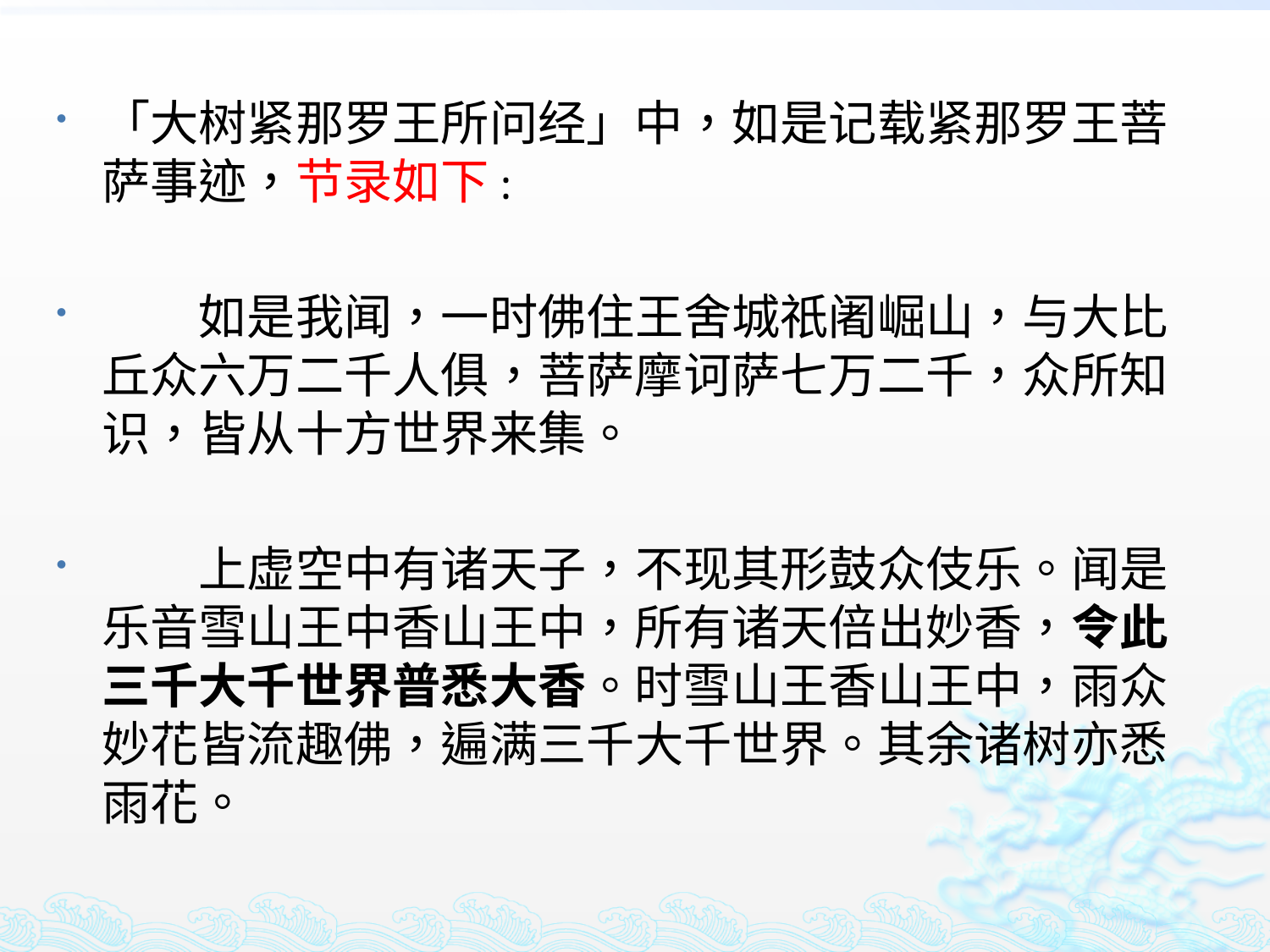

「大树紧那罗王所问经」中，如是记载紧那罗王菩萨事迹，节录如下:

　　如是我闻，一时佛住王舍城祇阇崛山，与大比丘众六万二千人俱，菩萨摩诃萨七万二千，众所知识，皆从十方世界来集。

　　上虚空中有诸天子，不现其形鼓众伎乐。闻是乐音雪山王中香山王中，所有诸天倍出妙香，令此三千大千世界普悉大香。时雪山王香山王中，雨众妙花皆流趣佛，遍满三千大千世界。其余诸树亦悉雨花。